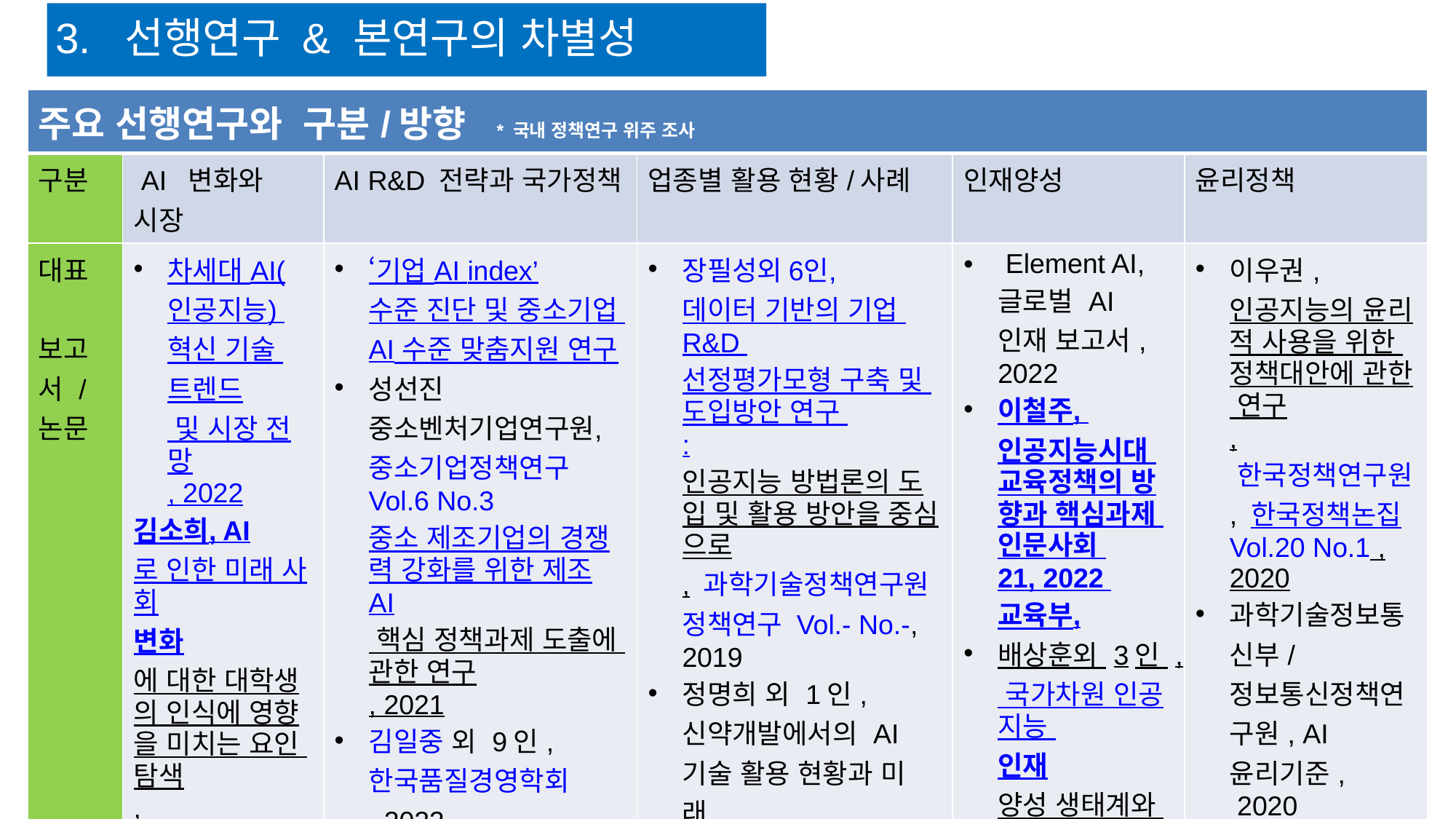

3.  선행연구 & 본연구의 차별성
| 주요 선행연구와 구분/방향 \* 국내 정책연구 위주 조사 |  |  |  |  |  |
| --- | --- | --- | --- | --- | --- |
| 구분 | AI 변화와 시장 | AI R&D 전략과 국가정책 | 업종별 활용 현황/사례 | 인재양성 | 윤리정책 |
| 대표 보고서 /논문 | 차세대 AI(인공지능) 혁신 기술 트렌드 및 시장 전망, 2022 김소희, AI로 인한 미래 사회변화에 대한 대학생의 인식에 영향을 미치는 요인 탐색,  한국교육학연구 28/4, 2022 | ‘기업 AI index’수준 진단 및 중소기업 AI 수준 맞춤지원 연구 성선진 중소벤처기업연구원,중소기업정책연구 Vol.6 No.3중소 제조기업의 경쟁력 강화를 위한 제조AI 핵심 정책과제 도출에 관한 연구, 2021 김일중 외 9인,  한국품질경영학회 2022 품질경영학회지 Vol.50 No.4, 2022 | 장필성외 6인, 데이터 기반의 기업 R&D 선정평가모형 구축 및 도입방안 연구 :인공지능 방법론의 도입 및 활용 방안을 중심으로, 과학기술정책연구원  정책연구 Vol.- No.-, 2019 정명희 외 1인, 신약개발에서의 AI 기술 활용 현황과 미래, 한국정보통신학회논문지 Vol. 25, No. 12: 1797~1808, Dec. 2021 | Element AI, 글로벌 AI 인재 보고서, 2022 이철주, 인공지능시대 교육정책의 방향과 핵심과제 인문사회 21, 2022 교육부, 배상훈외 3인 , 국가차원 인공지능 인재양성 생태계와 발전전략, 교육부, 2021 | 이우권, 인공지능의 윤리적 사용을 위한 정책대안에 관한 연구, 한국정책연구원, 한국정책논집 Vol.20 No.1 , 2020 과학기술정보통신부/ 정보통신정책연구원, AI 윤리기준,  2020 카카오기업의 AI 윤리원칙, 2021 |